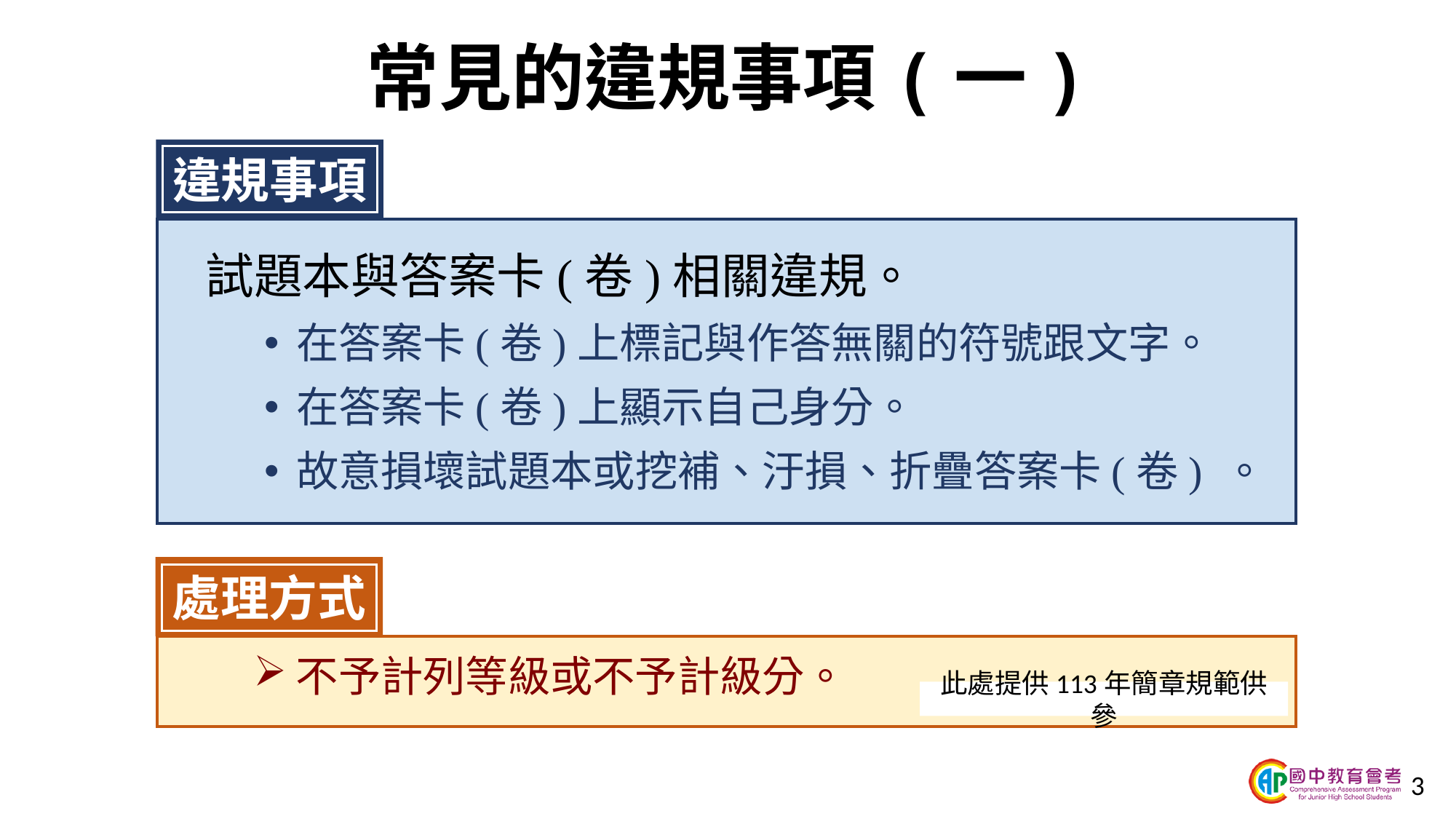

# 常見的違規事項(一)
違規事項

試題本與答案卡(卷)相關違規。
在答案卡(卷)上標記與作答無關的符號跟文字。
在答案卡(卷)上顯示自己身分。
故意損壞試題本或挖補、汙損、折疊答案卡(卷) 。

不予計列等級或不予計級分。
處理方式

此處提供113年簡章規範供參
3